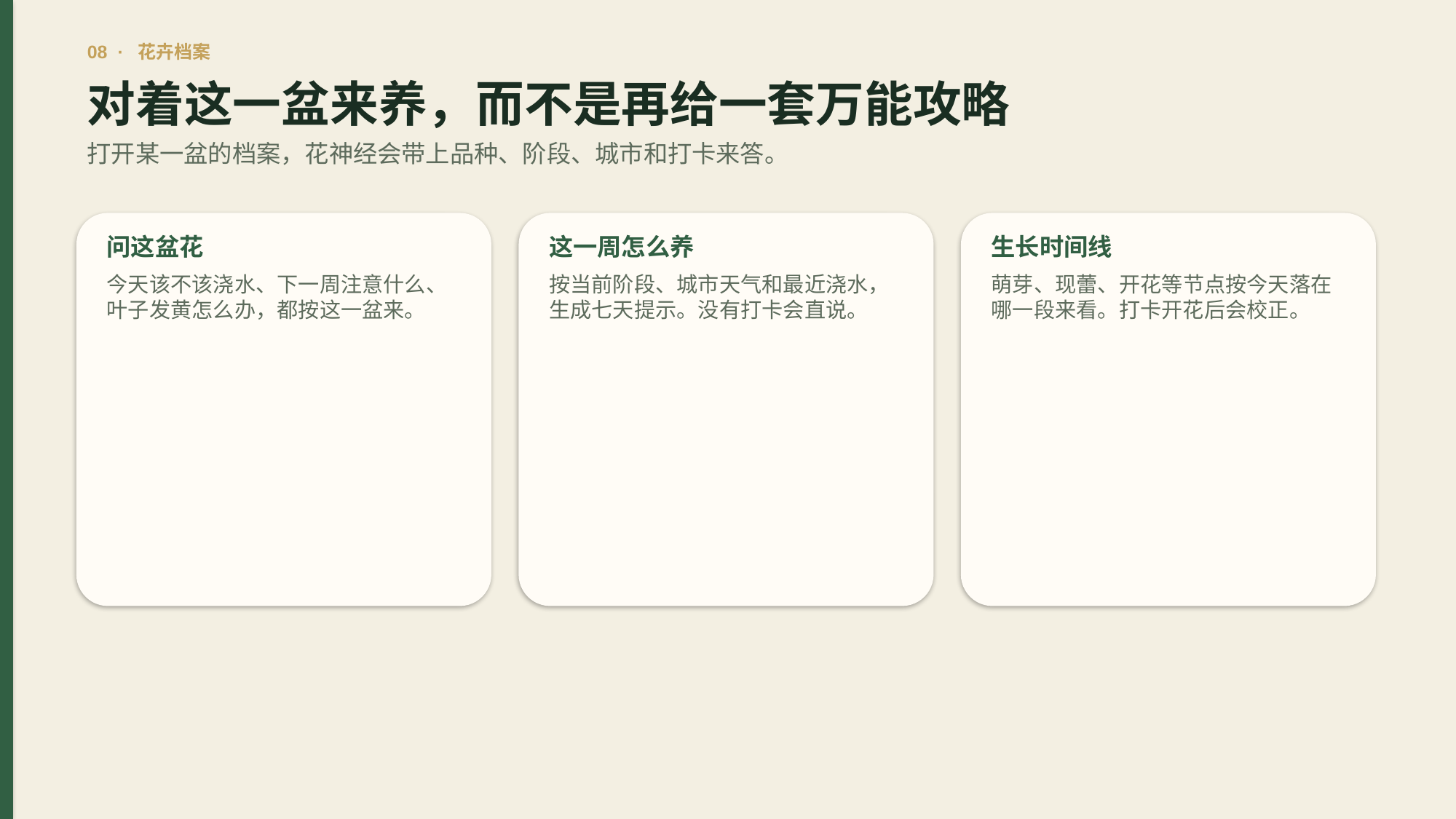

08  ·  花卉档案
对着这一盆来养，而不是再给一套万能攻略
打开某一盆的档案，花神经会带上品种、阶段、城市和打卡来答。

问这盆花
这一周怎么养
生长时间线
今天该不该浇水、下一周注意什么、叶子发黄怎么办，都按这一盆来。
按当前阶段、城市天气和最近浇水，生成七天提示。没有打卡会直说。
萌芽、现蕾、开花等节点按今天落在哪一段来看。打卡开花后会校正。